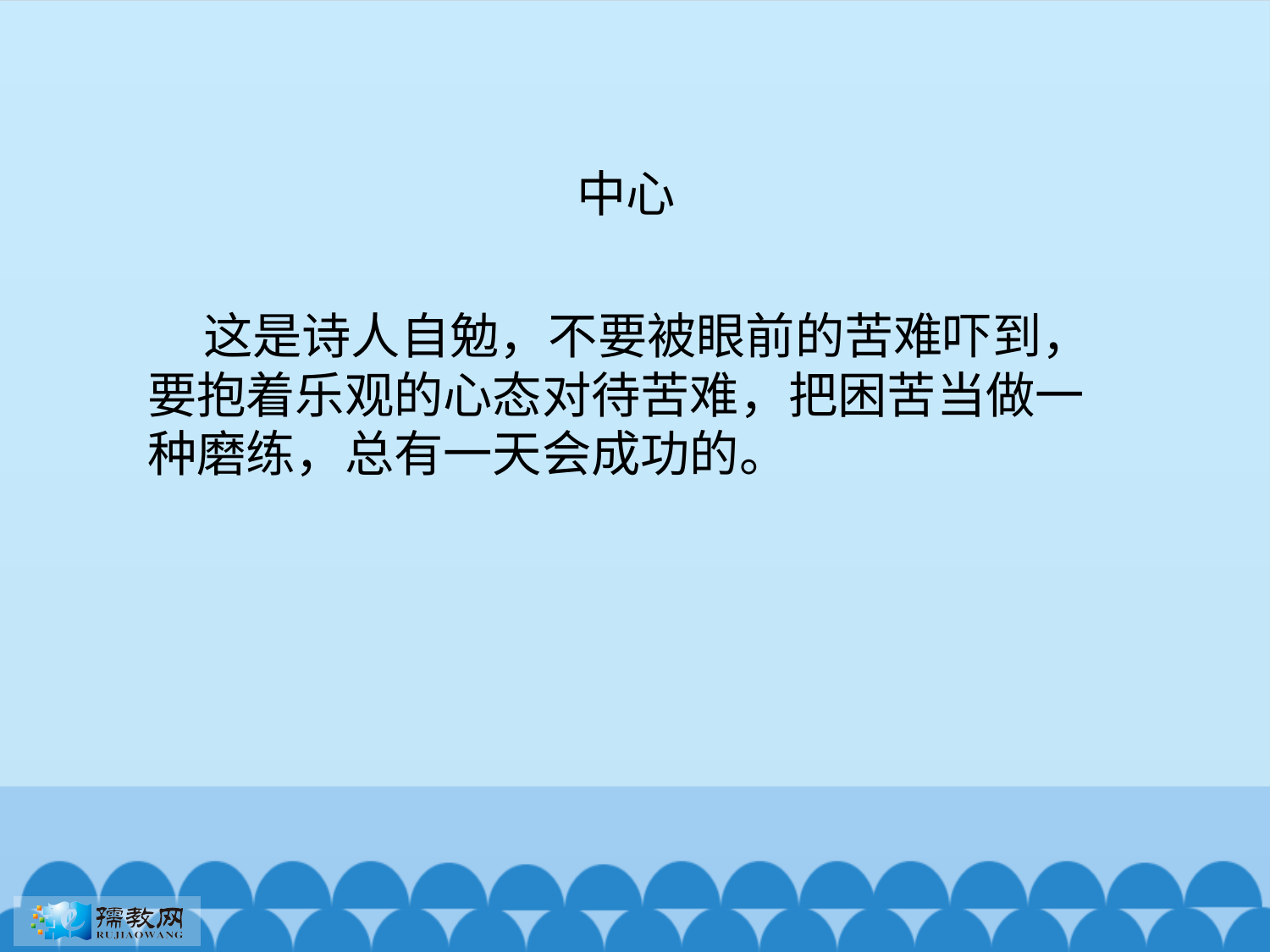

中心
    这是诗人自勉，不要被眼前的苦难吓到，要抱着乐观的心态对待苦难，把困苦当做一种磨练，总有一天会成功的。